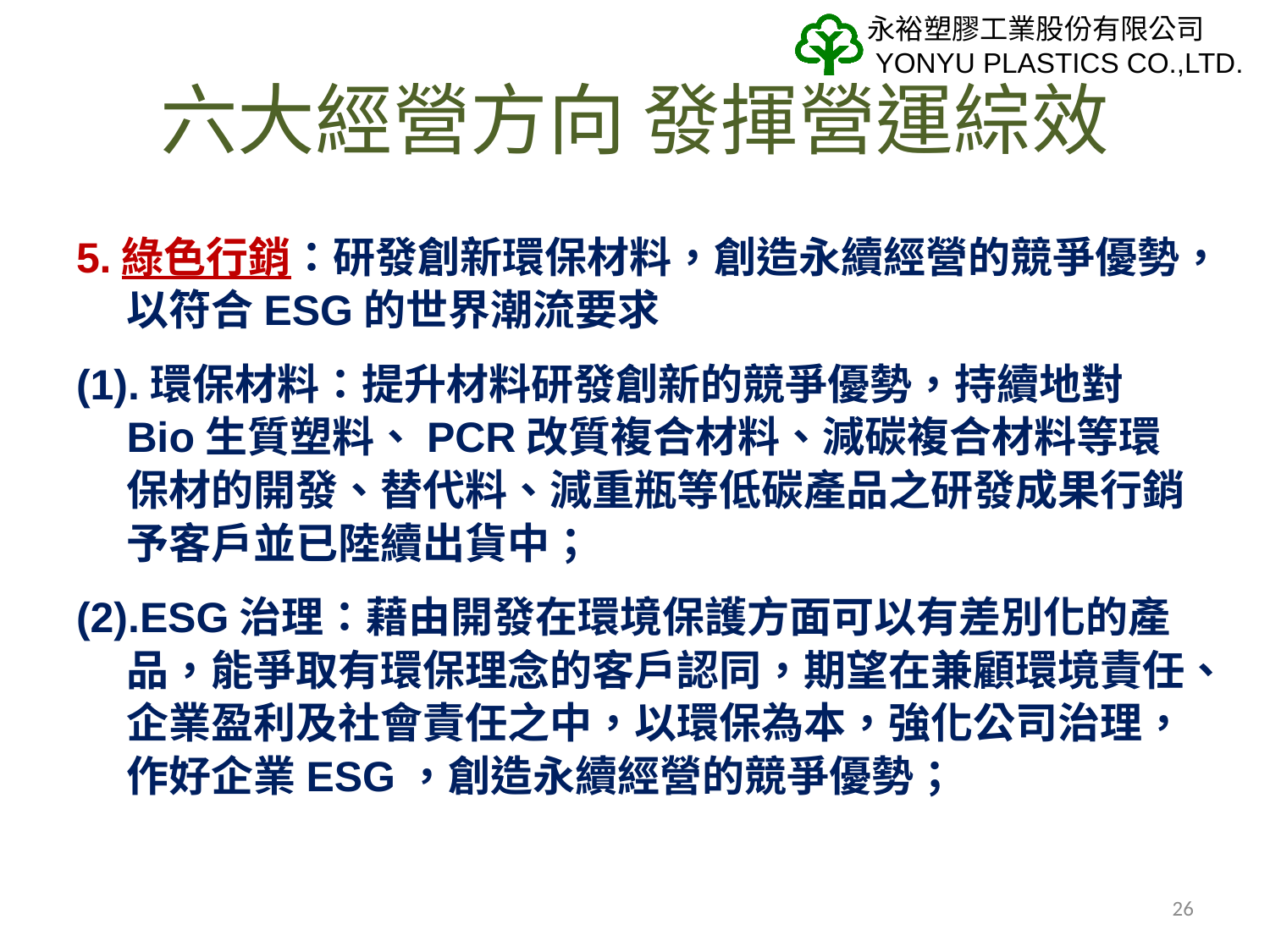

# 六大經營方向 發揮營運綜效
5.綠色行銷：研發創新環保材料，創造永續經營的競爭優勢，以符合ESG的世界潮流要求
(1).環保材料：提升材料研發創新的競爭優勢，持續地對Bio生質塑料、PCR改質複合材料、減碳複合材料等環保材的開發、替代料、減重瓶等低碳產品之研發成果行銷予客戶並已陸續出貨中；
(2).ESG治理：藉由開發在環境保護方面可以有差別化的產品，能爭取有環保理念的客戶認同，期望在兼顧環境責任、企業盈利及社會責任之中，以環保為本，強化公司治理，作好企業ESG，創造永續經營的競爭優勢；
26